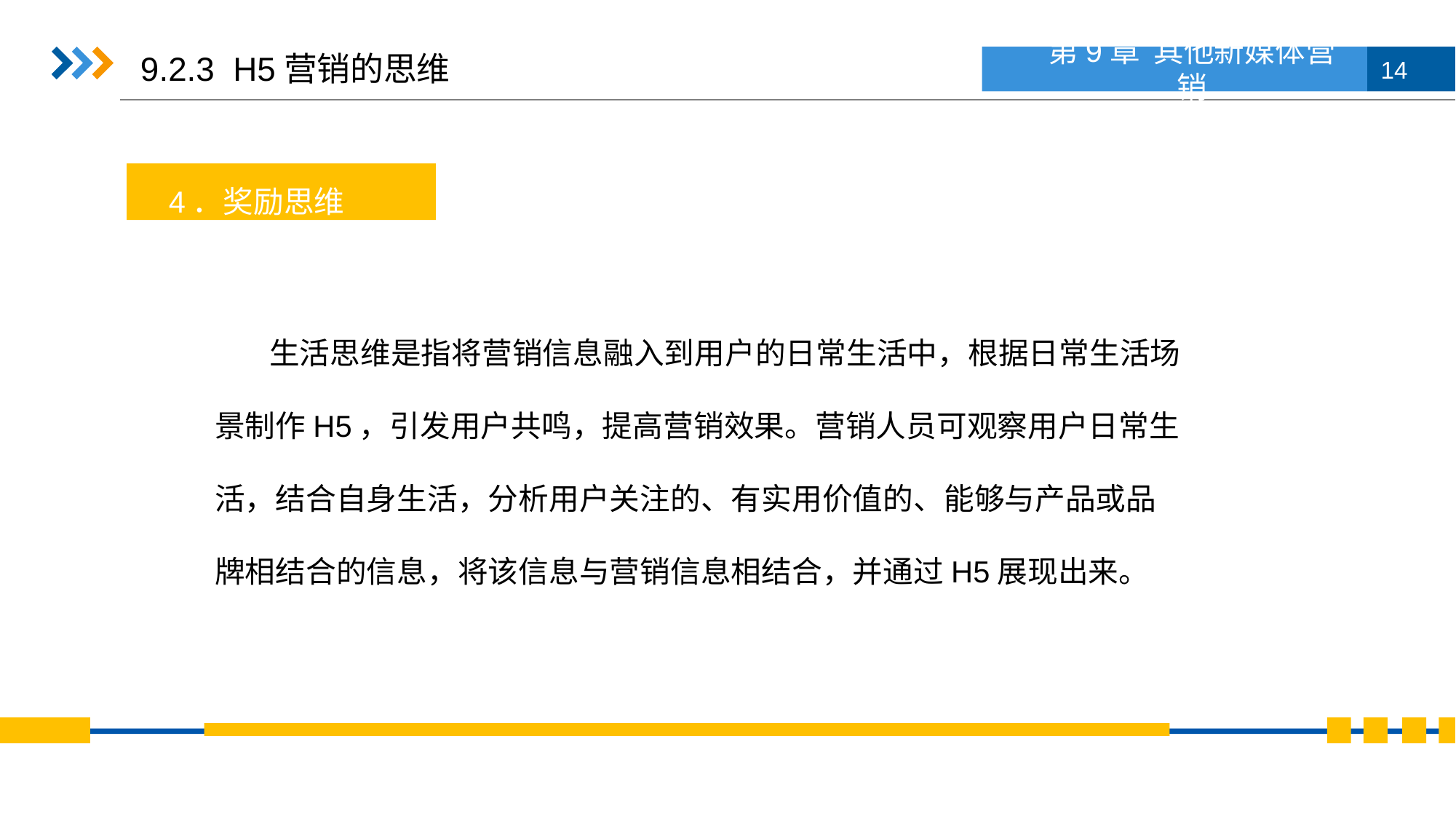

9.2.3  H5营销的思维
4．奖励思维
生活思维是指将营销信息融入到用户的日常生活中，根据日常生活场景制作H5，引发用户共鸣，提高营销效果。营销人员可观察用户日常生活，结合自身生活，分析用户关注的、有实用价值的、能够与产品或品牌相结合的信息，将该信息与营销信息相结合，并通过H5展现出来。